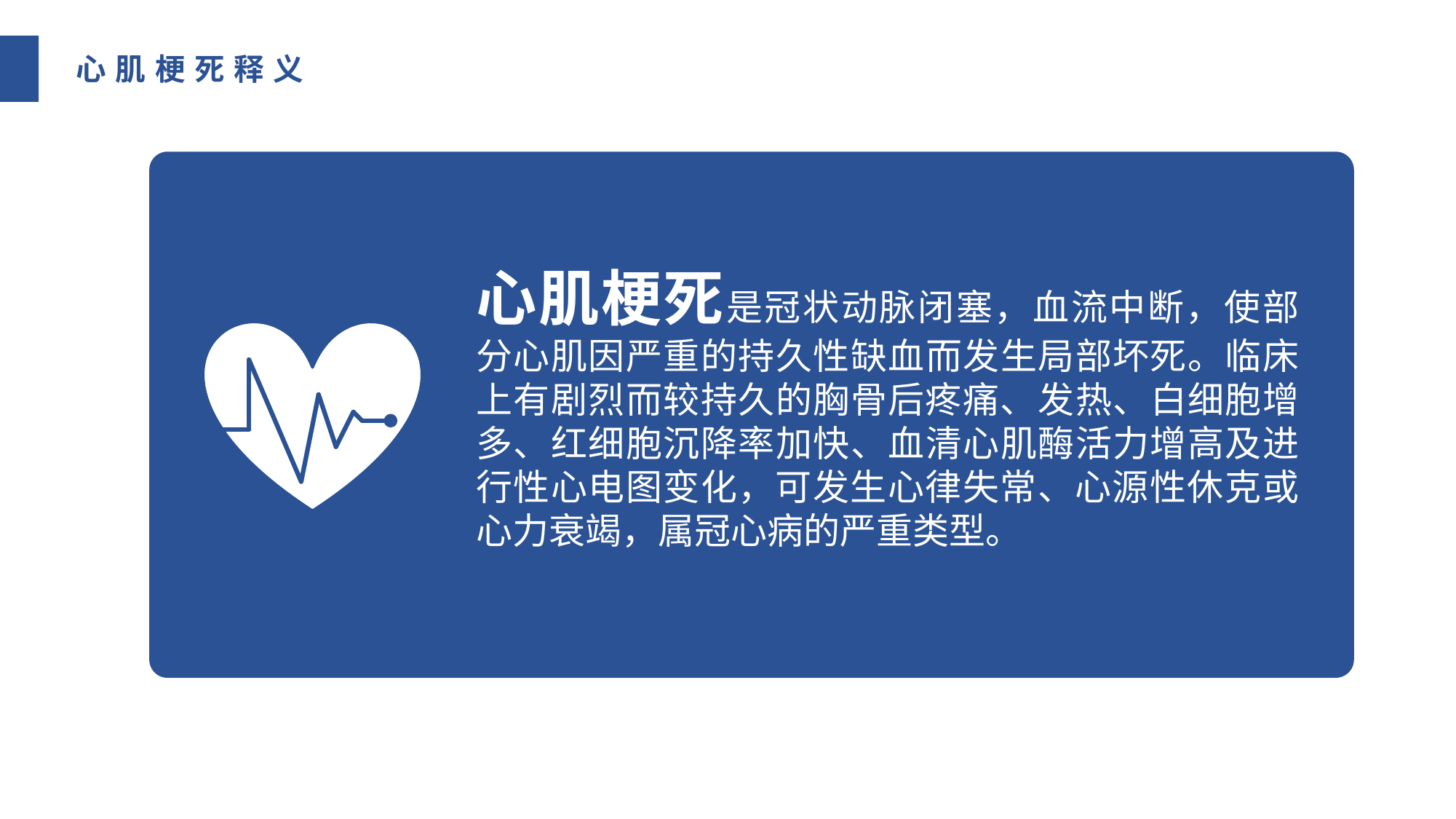

心肌梗死释义

心肌梗死是冠状动脉闭塞，血流中断，使部分心肌因严重的持久性缺血而发生局部坏死。临床上有剧烈而较持久的胸骨后疼痛、发热、白细胞增多、红细胞沉降率加快、血清心肌酶活力增高及进行性心电图变化，可发生心律失常、心源性休克或心力衰竭，属冠心病的严重类型。